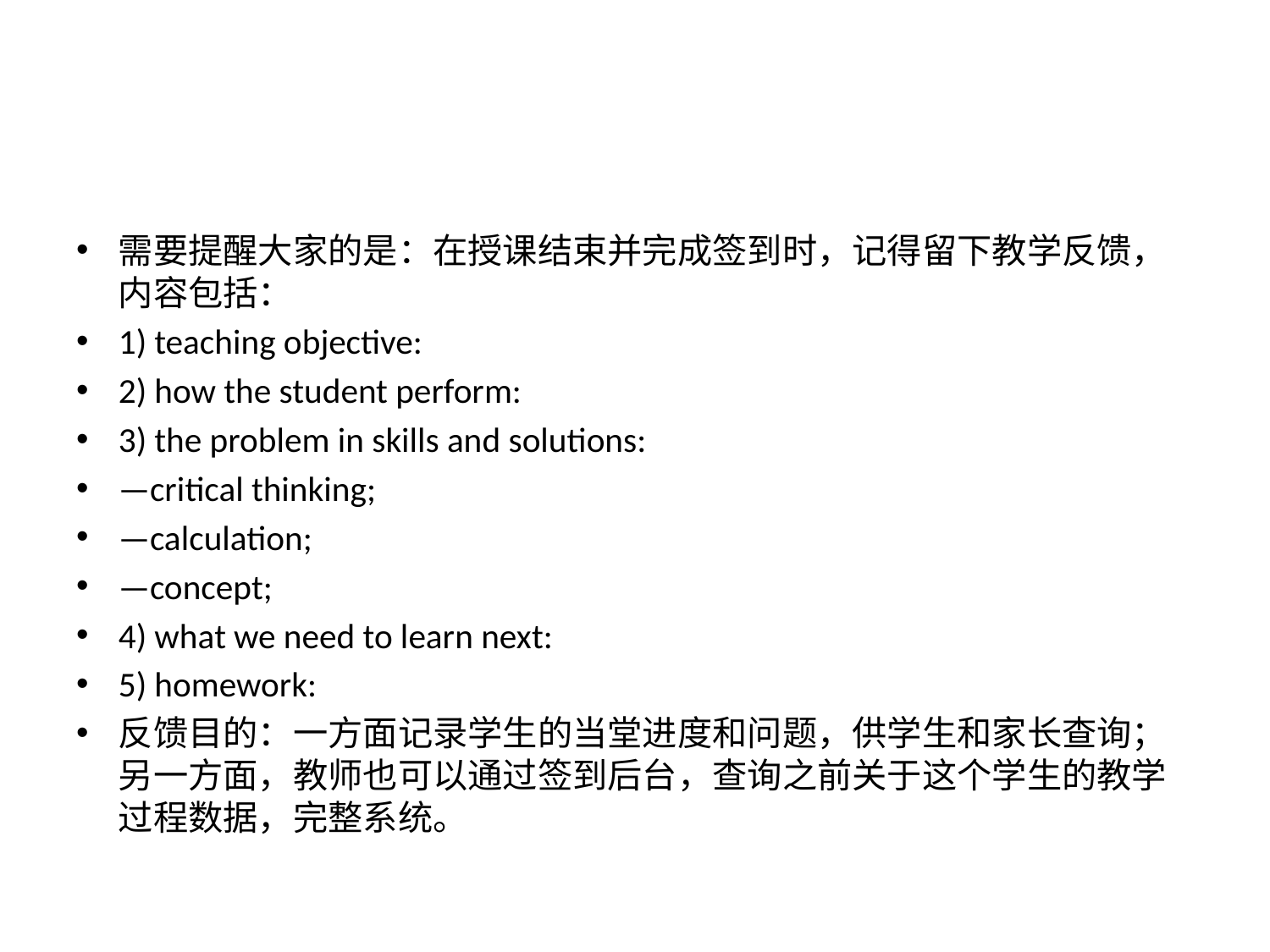

#
需要提醒大家的是：在授课结束并完成签到时，记得留下教学反馈，内容包括：
1) teaching objective:
2) how the student perform:
3) the problem in skills and solutions:
—critical thinking;
—calculation;
—concept;
4) what we need to learn next:
5) homework:
反馈目的：一方面记录学生的当堂进度和问题，供学生和家长查询；另一方面，教师也可以通过签到后台，查询之前关于这个学生的教学过程数据，完整系统。